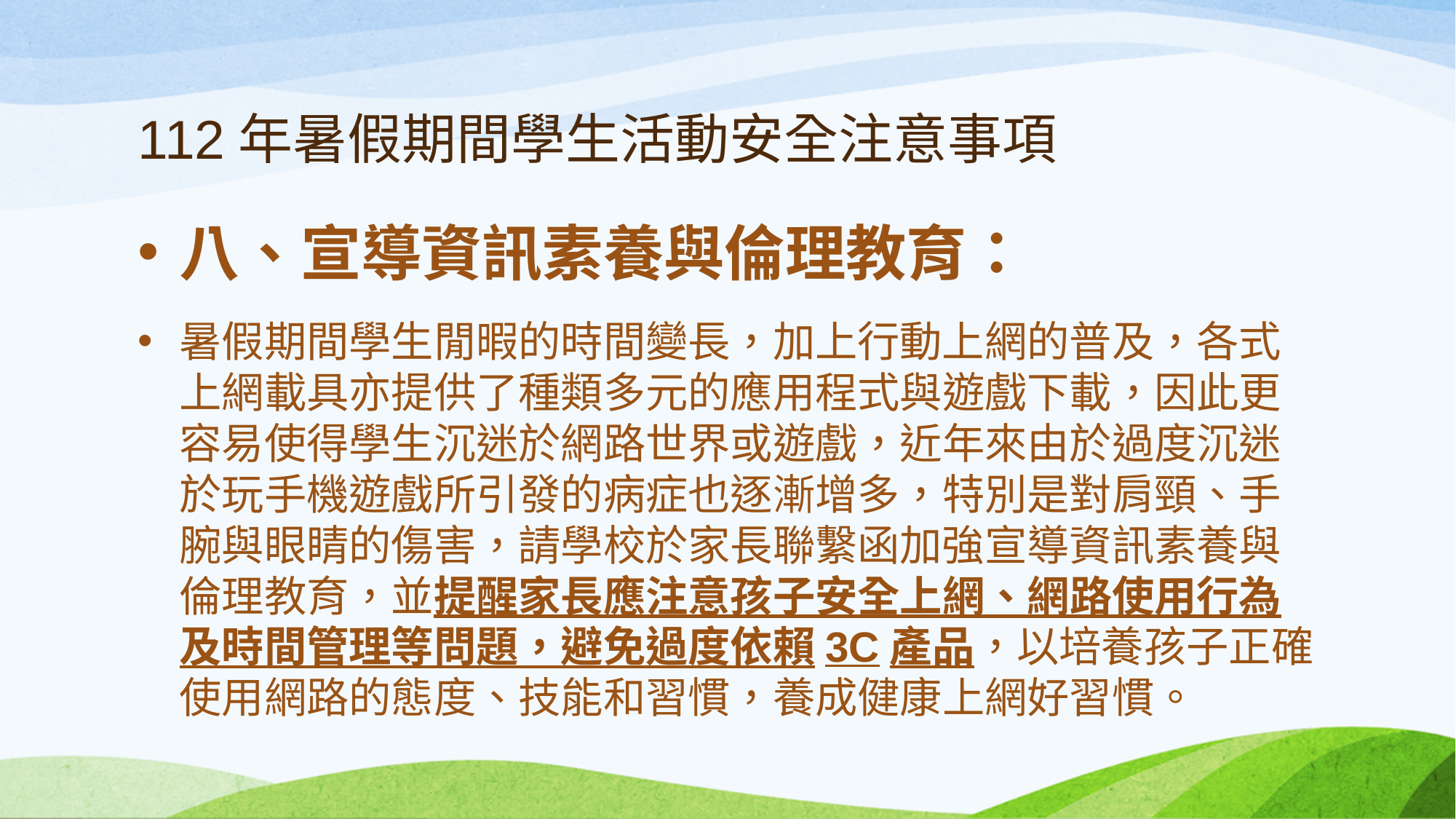

# 112年暑假期間學生活動安全注意事項
八、宣導資訊素養與倫理教育：
暑假期間學生閒暇的時間變長，加上行動上網的普及，各式上網載具亦提供了種類多元的應用程式與遊戲下載，因此更容易使得學生沉迷於網路世界或遊戲，近年來由於過度沉迷於玩手機遊戲所引發的病症也逐漸增多，特別是對肩頸、手腕與眼睛的傷害，請學校於家長聯繫函加強宣導資訊素養與倫理教育，並提醒家長應注意孩子安全上網、網路使用行為及時間管理等問題，避免過度依賴3C產品，以培養孩子正確使用網路的態度、技能和習慣，養成健康上網好習慣。